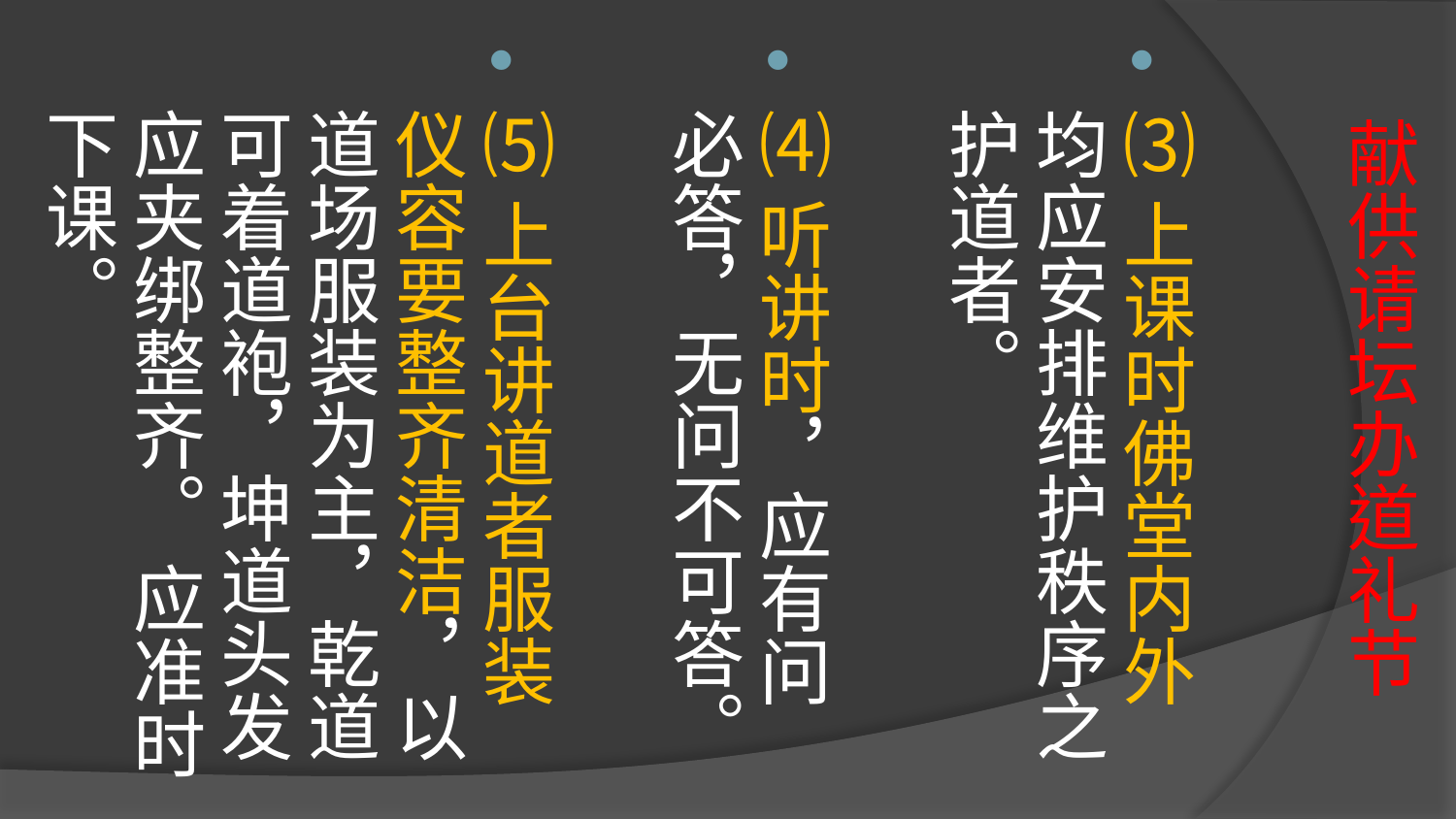

# 献供请坛办道礼节
⑶上课时佛堂内外均应安排维护秩序之护道者。
⑷听讲时，应有问必答，无问不可答。
⑸上台讲道者服装仪容要整齐清洁，以道场服装为主，乾道可着道袍，坤道头发应夹绑整齐。 应准时下课。